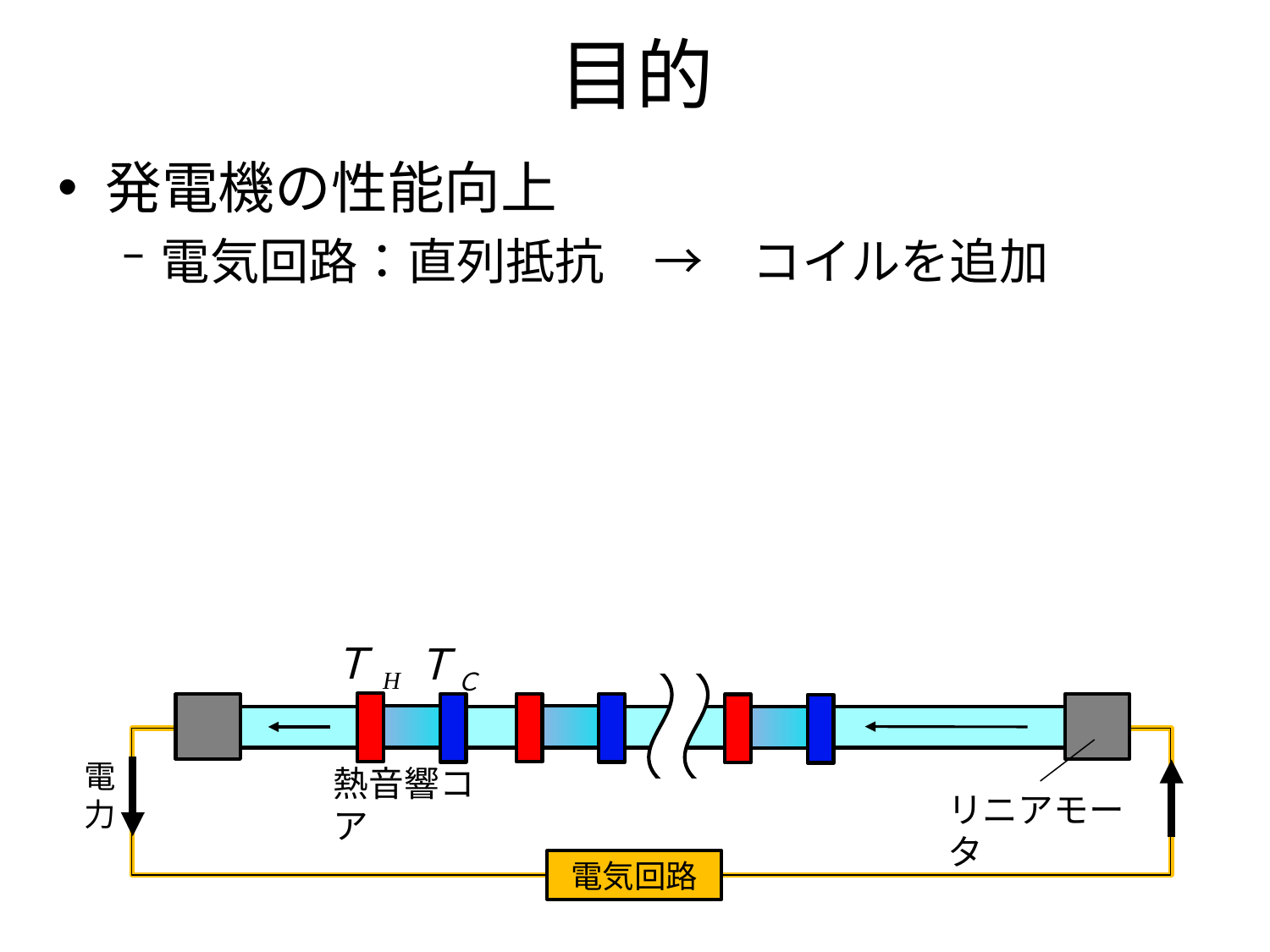

目的
発電機の性能向上
電気回路：直列抵抗　→　コイルを追加
ＴH
ＴＣ

電
力
熱音響コア
リニアモータ
電気回路